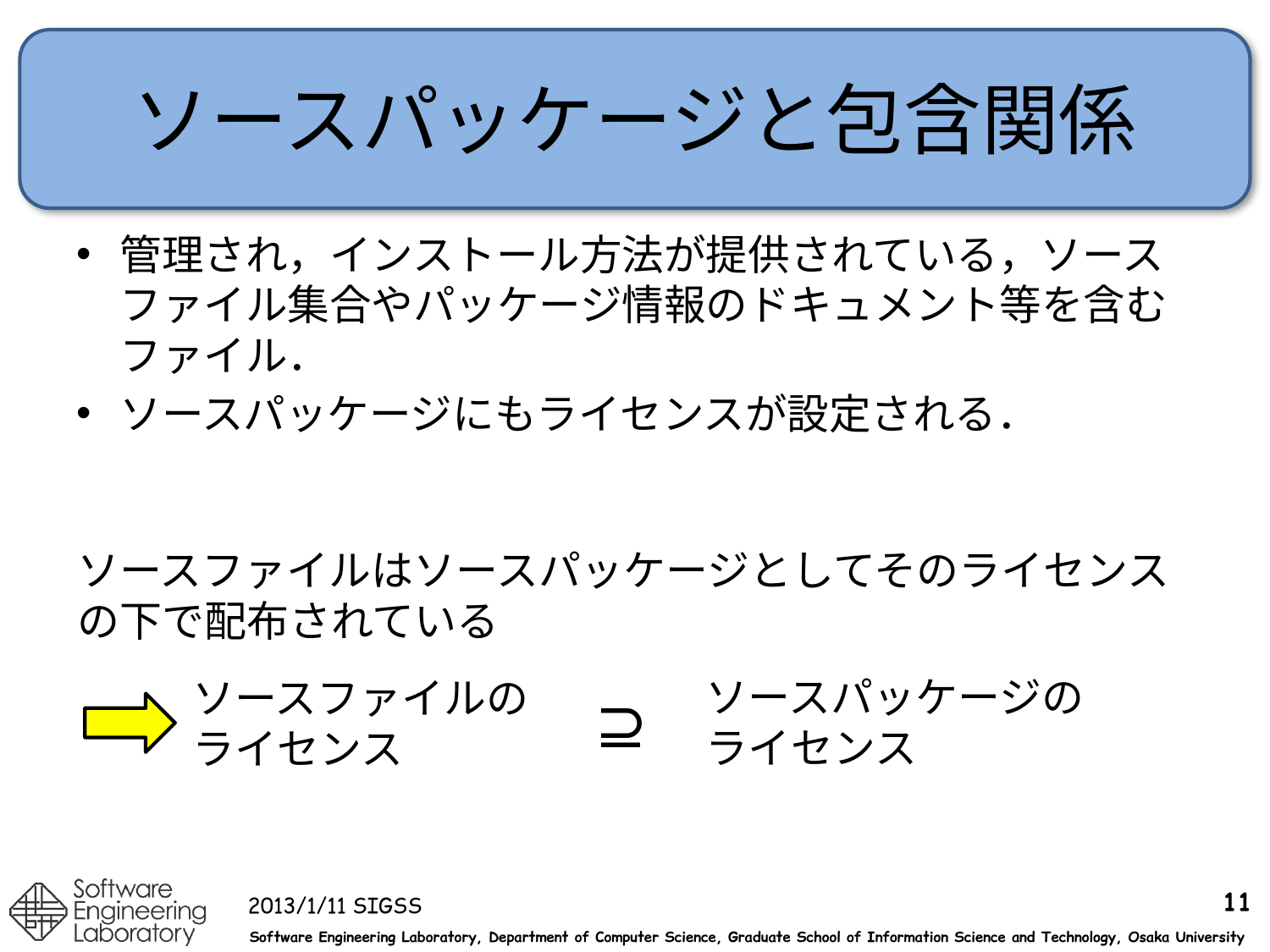

# ソースパッケージと包含関係
管理され，インストール方法が提供されている，ソースファイル集合やパッケージ情報のドキュメント等を含むファイル．
ソースパッケージにもライセンスが設定される．

ソースファイルはソースパッケージとしてそのライセンスの下で配布されている
ソースパッケージの
ライセンス
ソースファイルの
ライセンス
⊇

11
2013/1/11 SIGSS